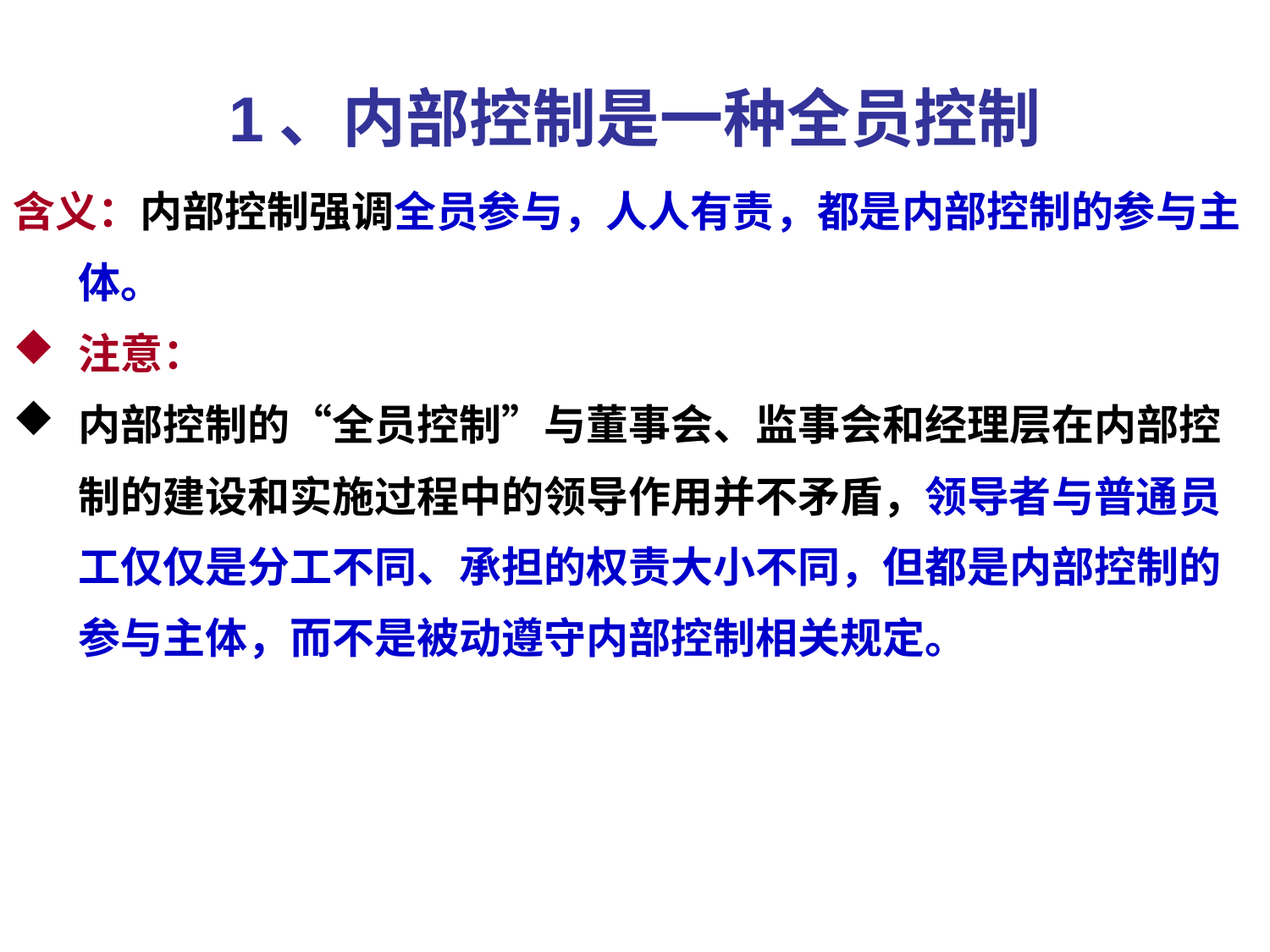

1、内部控制是一种全员控制
含义：内部控制强调全员参与，人人有责，都是内部控制的参与主体。
注意：
内部控制的“全员控制”与董事会、监事会和经理层在内部控制的建设和实施过程中的领导作用并不矛盾，领导者与普通员工仅仅是分工不同、承担的权责大小不同，但都是内部控制的参与主体，而不是被动遵守内部控制相关规定。